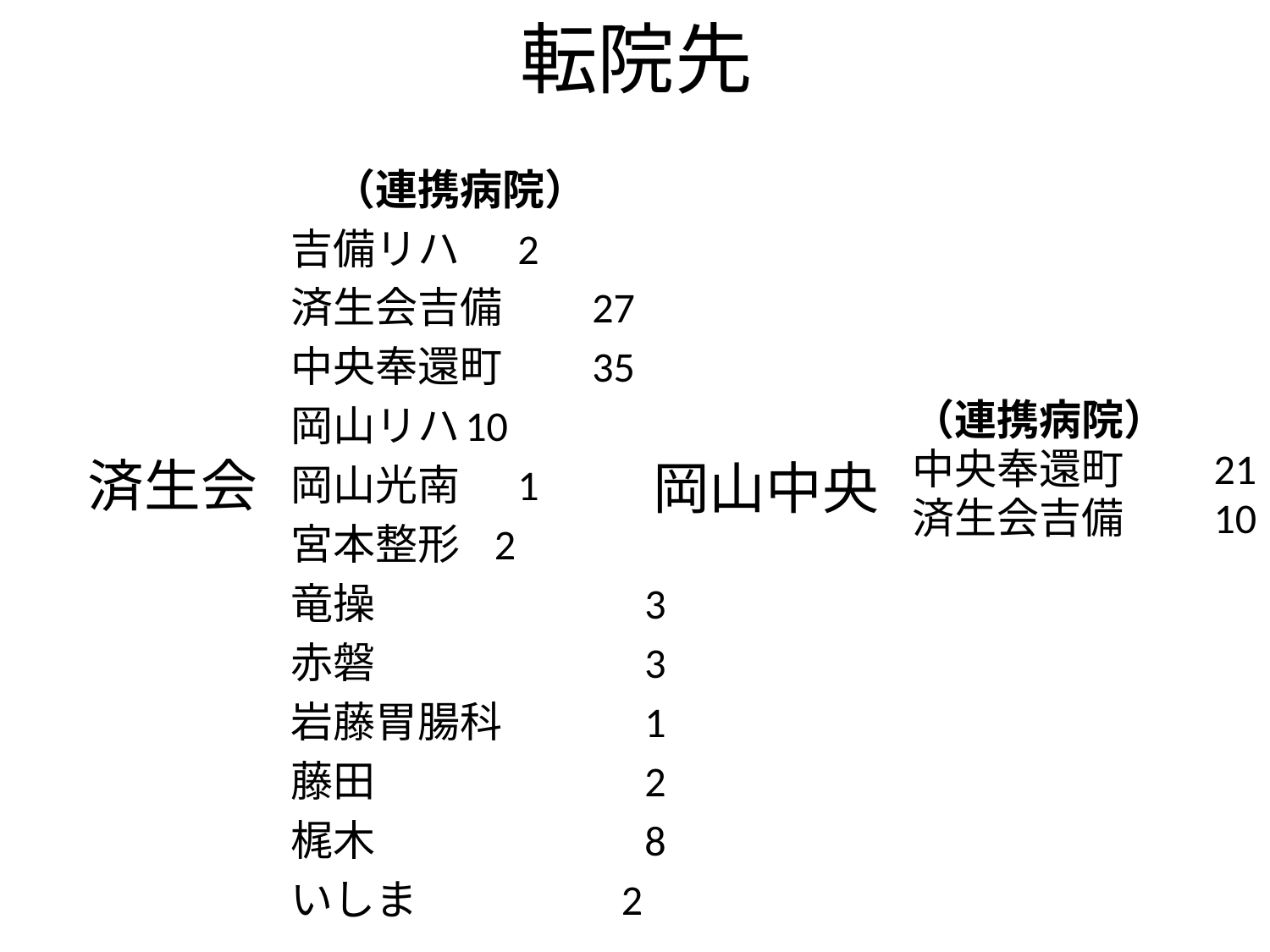

# 転院先
　（連携病院）
吉備リハ	　2
済生会吉備	27
中央奉還町	35
岡山リハ	10
岡山光南	　1
宮本整形	  2
竜操		　3
赤磐		　3
岩藤胃腸科	　1
藤田		　2
梶木		　8
いしま		  2
（連携病院）
中央奉還町	21
済生会吉備   	10
済生会
岡山中央